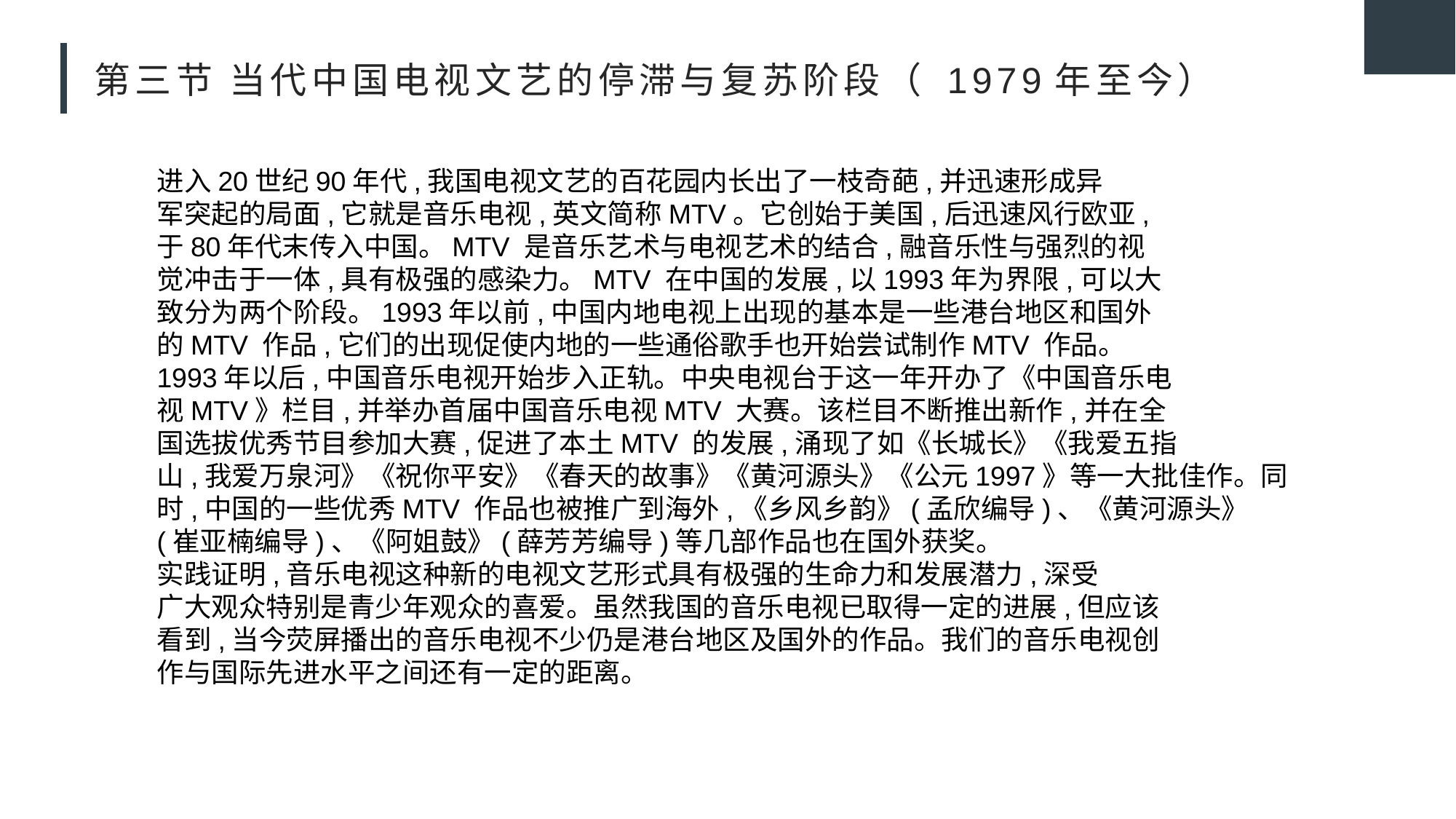

# 第三节 当代中国电视文艺的停滞与复苏阶段（ 1979年至今）
进入20世纪90年代,我国电视文艺的百花园内长出了一枝奇葩,并迅速形成异
军突起的局面,它就是音乐电视,英文简称MTV。它创始于美国,后迅速风行欧亚,
于80年代末传入中国。MTV 是音乐艺术与电视艺术的结合,融音乐性与强烈的视
觉冲击于一体,具有极强的感染力。MTV 在中国的发展,以1993年为界限,可以大
致分为两个阶段。1993年以前,中国内地电视上出现的基本是一些港台地区和国外
的MTV 作品,它们的出现促使内地的一些通俗歌手也开始尝试制作MTV 作品。
1993年以后,中国音乐电视开始步入正轨。中央电视台于这一年开办了《中国音乐电
视MTV》栏目,并举办首届中国音乐电视MTV 大赛。该栏目不断推出新作,并在全
国选拔优秀节目参加大赛,促进了本土MTV 的发展,涌现了如《长城长》《我爱五指
山,我爱万泉河》《祝你平安》《春天的故事》《黄河源头》《公元1997》等一大批佳作。同
时,中国的一些优秀MTV 作品也被推广到海外,《乡风乡韵》(孟欣编导)、《黄河源头》
(崔亚楠编导)、《阿姐鼓》(薛芳芳编导)等几部作品也在国外获奖。
实践证明,音乐电视这种新的电视文艺形式具有极强的生命力和发展潜力,深受
广大观众特别是青少年观众的喜爱。虽然我国的音乐电视已取得一定的进展,但应该
看到,当今荧屏播出的音乐电视不少仍是港台地区及国外的作品。我们的音乐电视创
作与国际先进水平之间还有一定的距离。